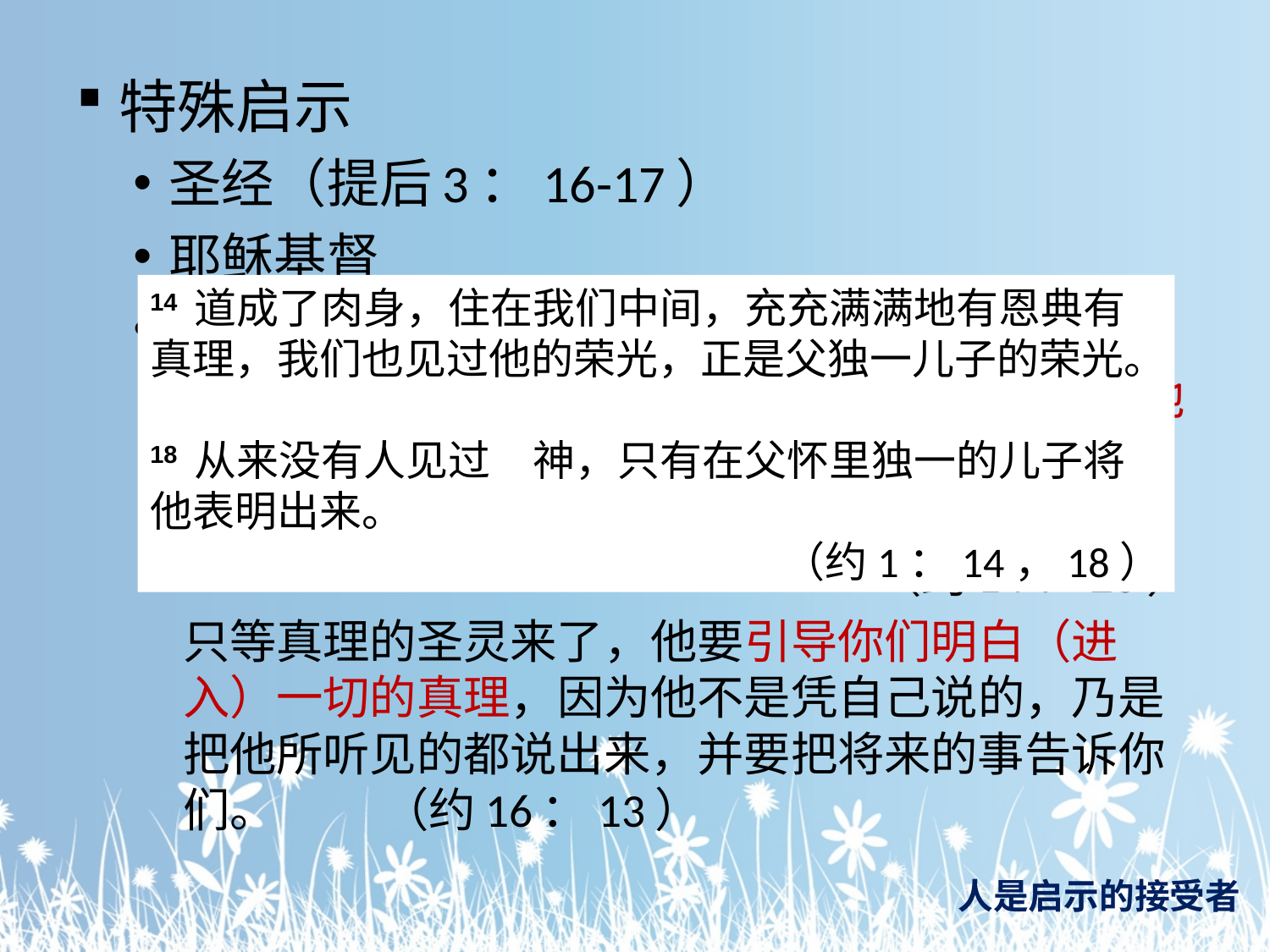

特殊启示
圣经（提后3：16-17）
耶稣基督
圣灵
 但保惠师，就是父因我的名所要差来的圣灵，他要将一切的事指教你们，并且要叫你们想起我对你们所说的一切话。
（约14：26）
只等真理的圣灵来了，他要引导你们明白（进入）一切的真理，因为他不是凭自己说的，乃是把他所听见的都说出来，并要把将来的事告诉你们。          （约16：13）

14 道成了肉身，住在我们中间，充充满满地有恩典有真理，我们也见过他的荣光，正是父独一儿子的荣光。
18 从来没有人见过　神，只有在父怀里独一的儿子将他表明出来。
（约1：14，18）
人是启示的接受者